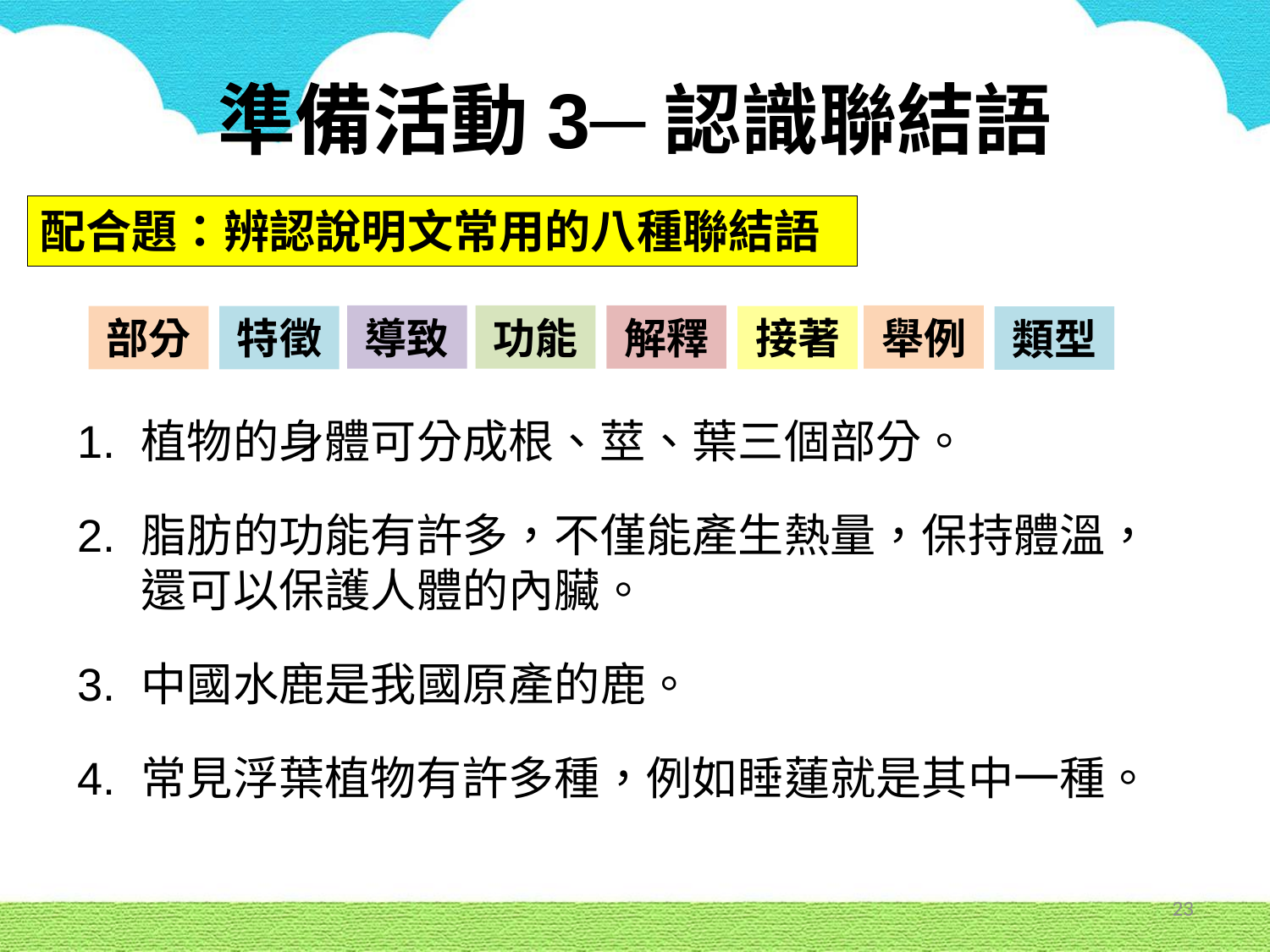

# 準備活動3─認識聯結語
配合題：辨認說明文常用的八種聯結語
舉例
解釋
功能
導致
部分
特徵
接著
類型
植物的身體可分成根、莖、葉三個部分。

脂肪的功能有許多，不僅能產生熱量，保持體溫，還可以保護人體的內臟。

中國水鹿是我國原產的鹿。

常見浮葉植物有許多種，例如睡蓮就是其中一種。

23